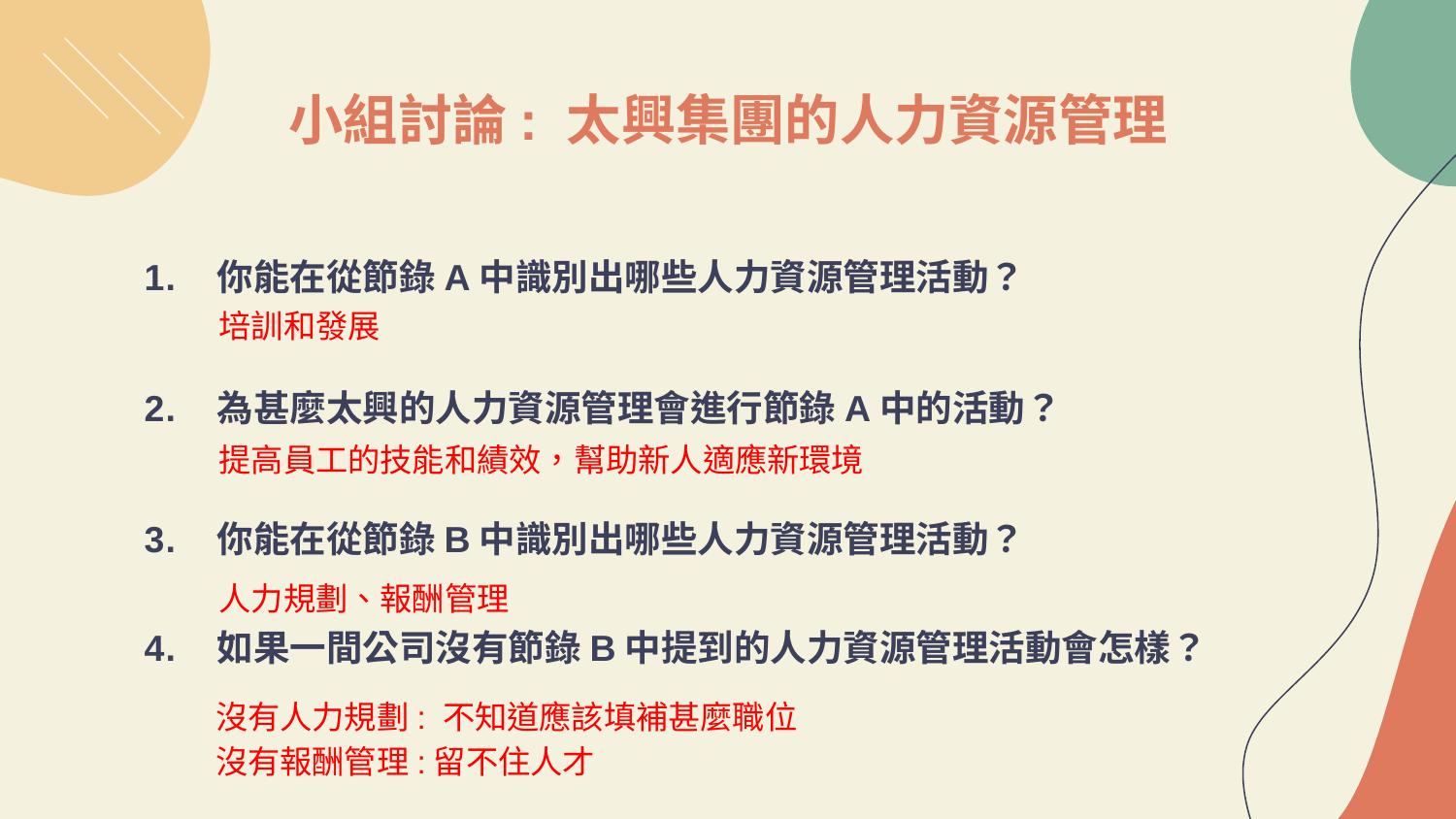

# 小組討論: 太興集團的人力資源管理
你能在從節錄A中識別出哪些人力資源管理活動？

為甚麼太興的人力資源管理會進行節錄A中的活動？

你能在從節錄B中識別出哪些人力資源管理活動？

如果一間公司沒有節錄B中提到的人力資源管理活動會怎樣？

培訓和發展
提高員工的技能和績效，幫助新人適應新環境
人力規劃、報酬管理
沒有人力規劃: 不知道應該填補甚麼職位
沒有報酬管理:留不住人才